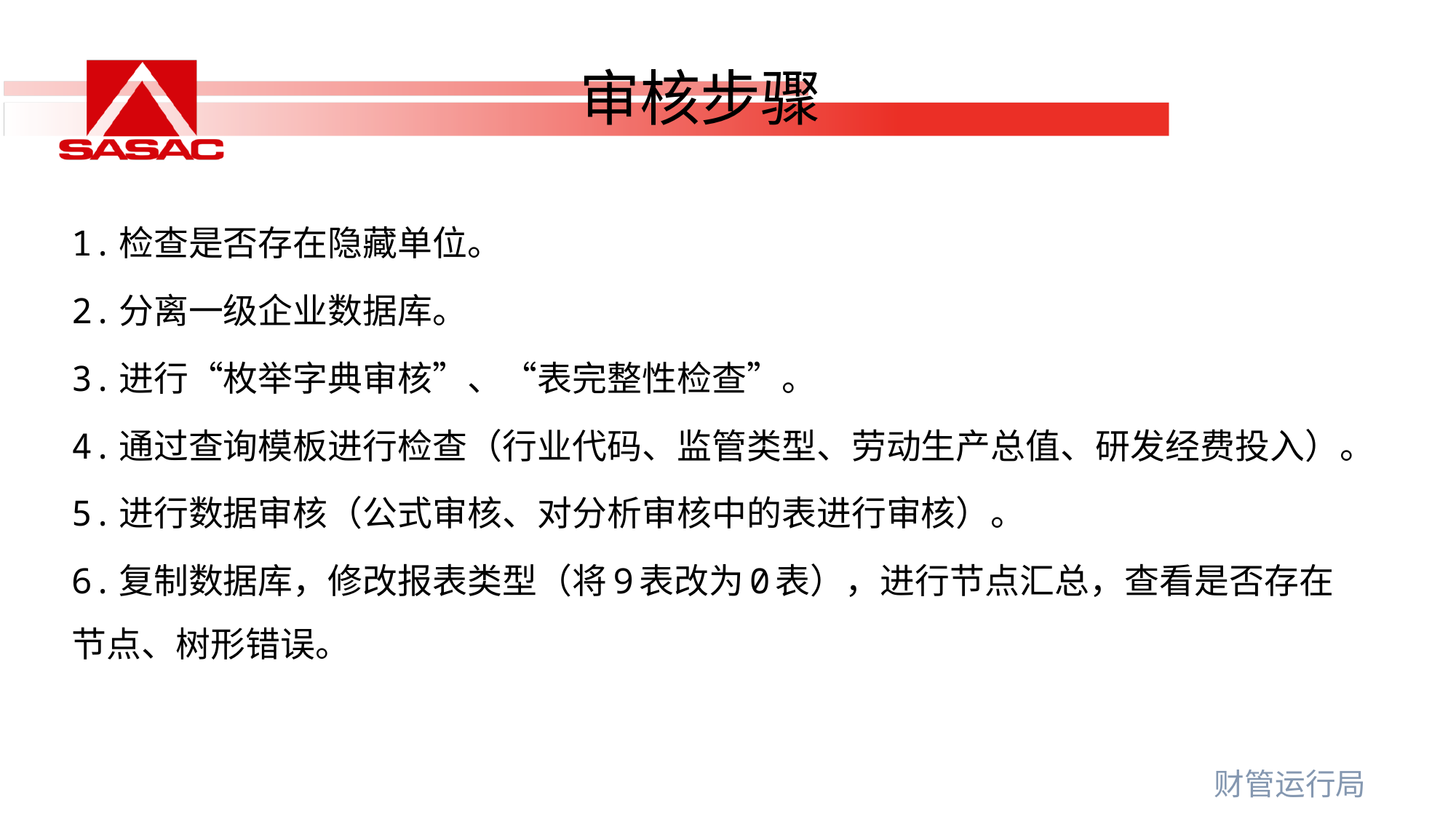

审核步骤
1.检查是否存在隐藏单位。
2.分离一级企业数据库。
3.进行“枚举字典审核”、“表完整性检查”。
4.通过查询模板进行检查（行业代码、监管类型、劳动生产总值、研发经费投入）。
5.进行数据审核（公式审核、对分析审核中的表进行审核）。
6.复制数据库，修改报表类型（将9表改为0表），进行节点汇总，查看是否存在节点、树形错误。
财管运行局